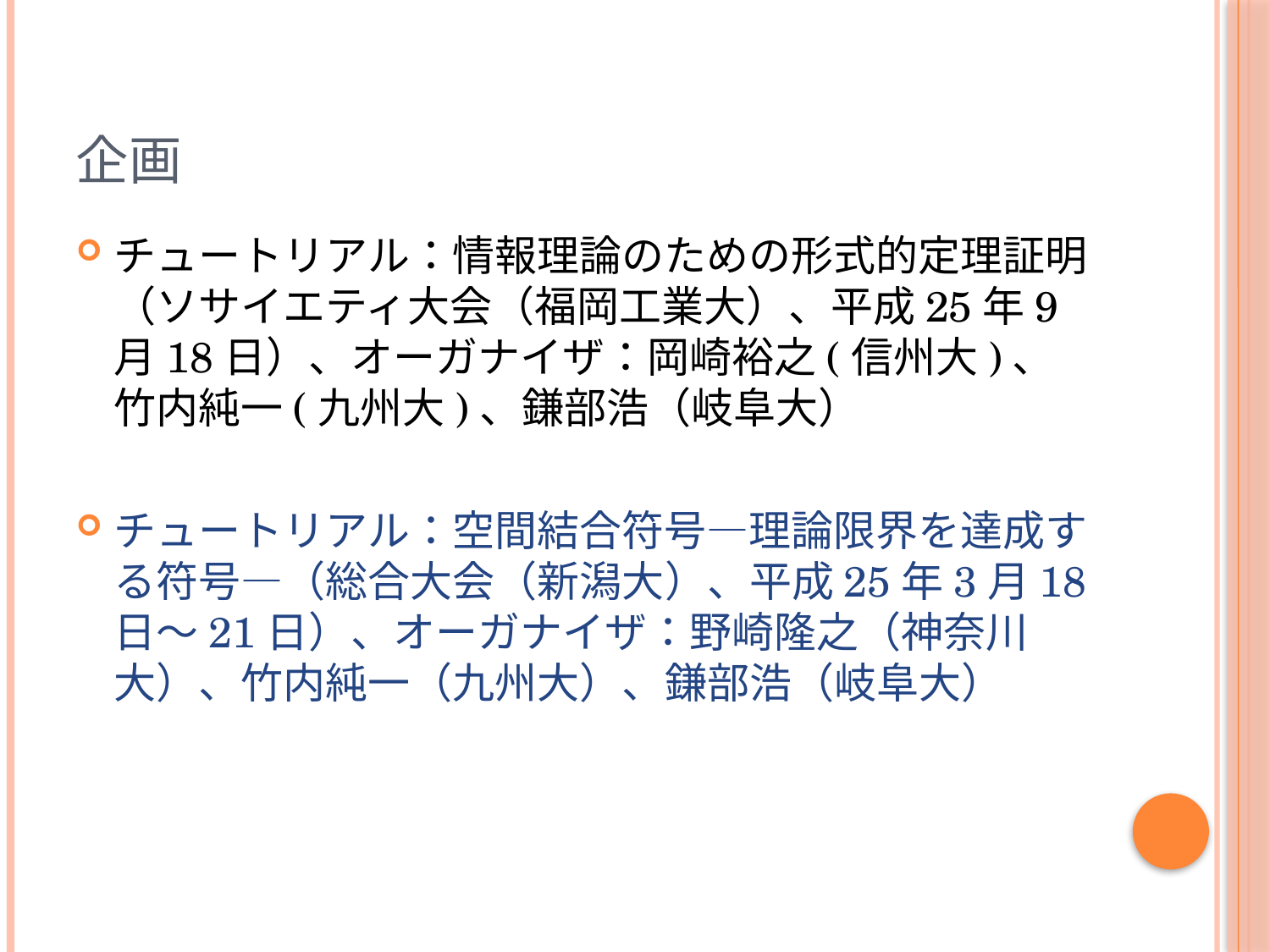

# 企画
チュートリアル：情報理論のための形式的定理証明（ソサイエティ大会（福岡工業大）、平成25年9月18日）、オーガナイザ：岡崎裕之(信州大)、竹内純一(九州大)、鎌部浩（岐阜大）

チュートリアル：空間結合符号—理論限界を達成する符号—（総合大会（新潟大）、平成25年3月18日～21日）、オーガナイザ：野崎隆之（神奈川大）、竹内純一（九州大）、鎌部浩（岐阜大）